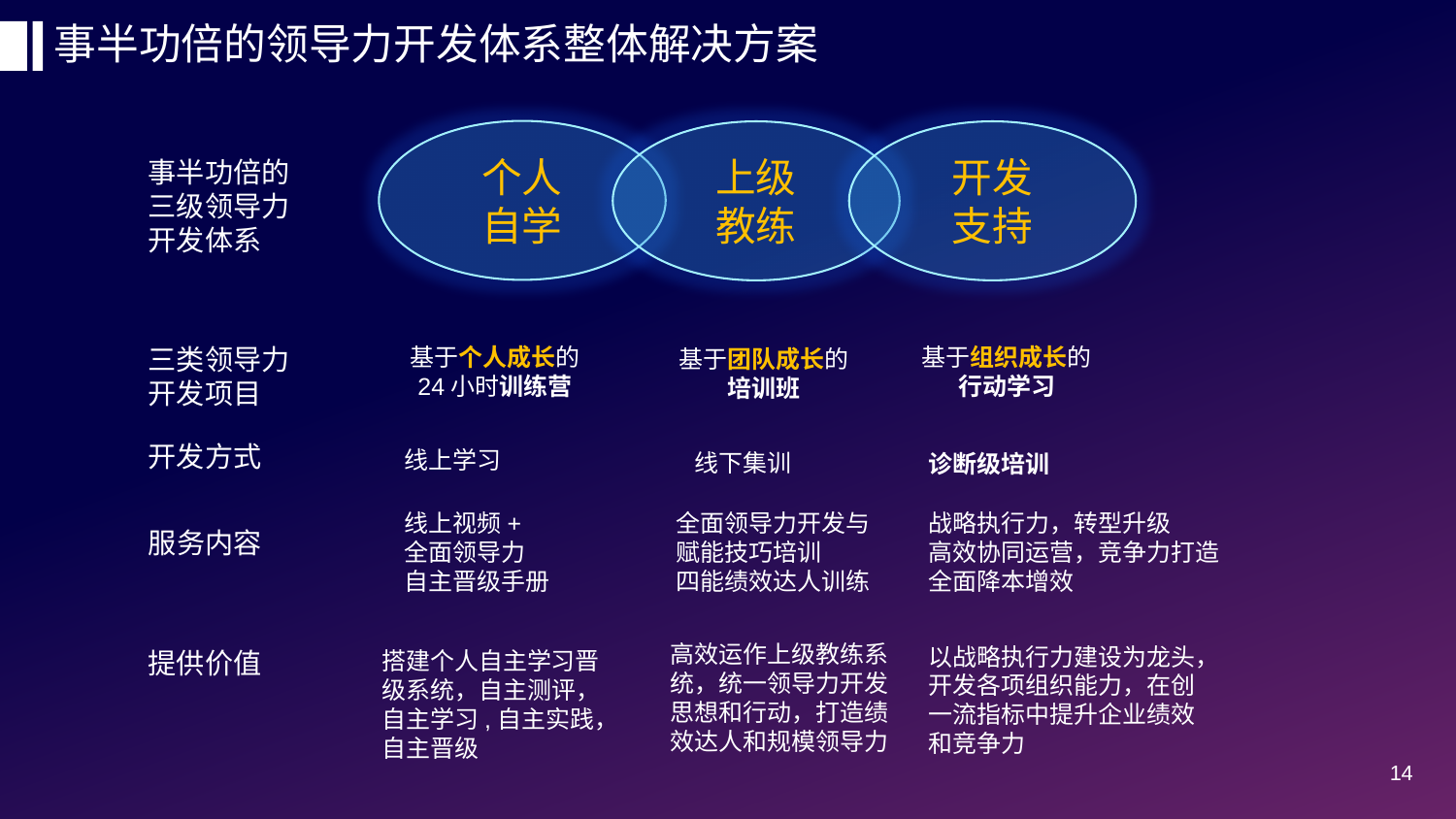

事半功倍的领导力开发体系整体解决方案

个人
自学
上级
教练
开发
支持
事半功倍的
三级领导力
开发体系
三类领导力
开发项目
基于组织成长的
行动学习
基于个人成长的
24小时训练营
基于团队成长的
培训班
线上学习
线下集训
诊断级培训
开发方式
线上视频+
全面领导力
自主晋级手册
战略执行力，转型升级
高效协同运营，竞争力打造
全面降本增效
全面领导力开发与赋能技巧培训
四能绩效达人训练
服务内容
高效运作上级教练系统，统一领导力开发思想和行动，打造绩效达人和规模领导力
以战略执行力建设为龙头，开发各项组织能力，在创一流指标中提升企业绩效和竞争力
提供价值
搭建个人自主学习晋级系统，自主测评，自主学习,自主实践，自主晋级
14